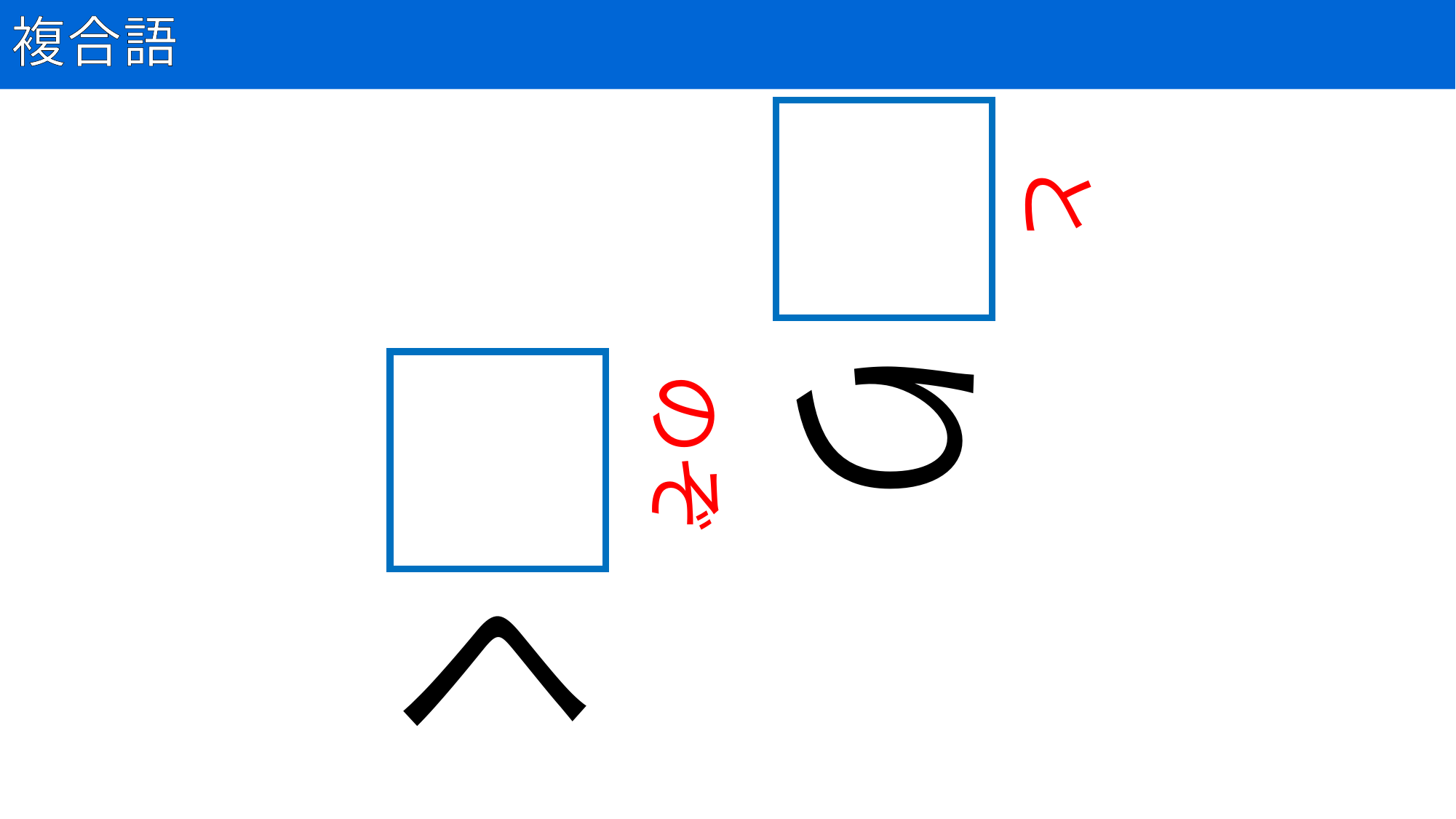

# 複合語
38
取り

と
除く

のぞ